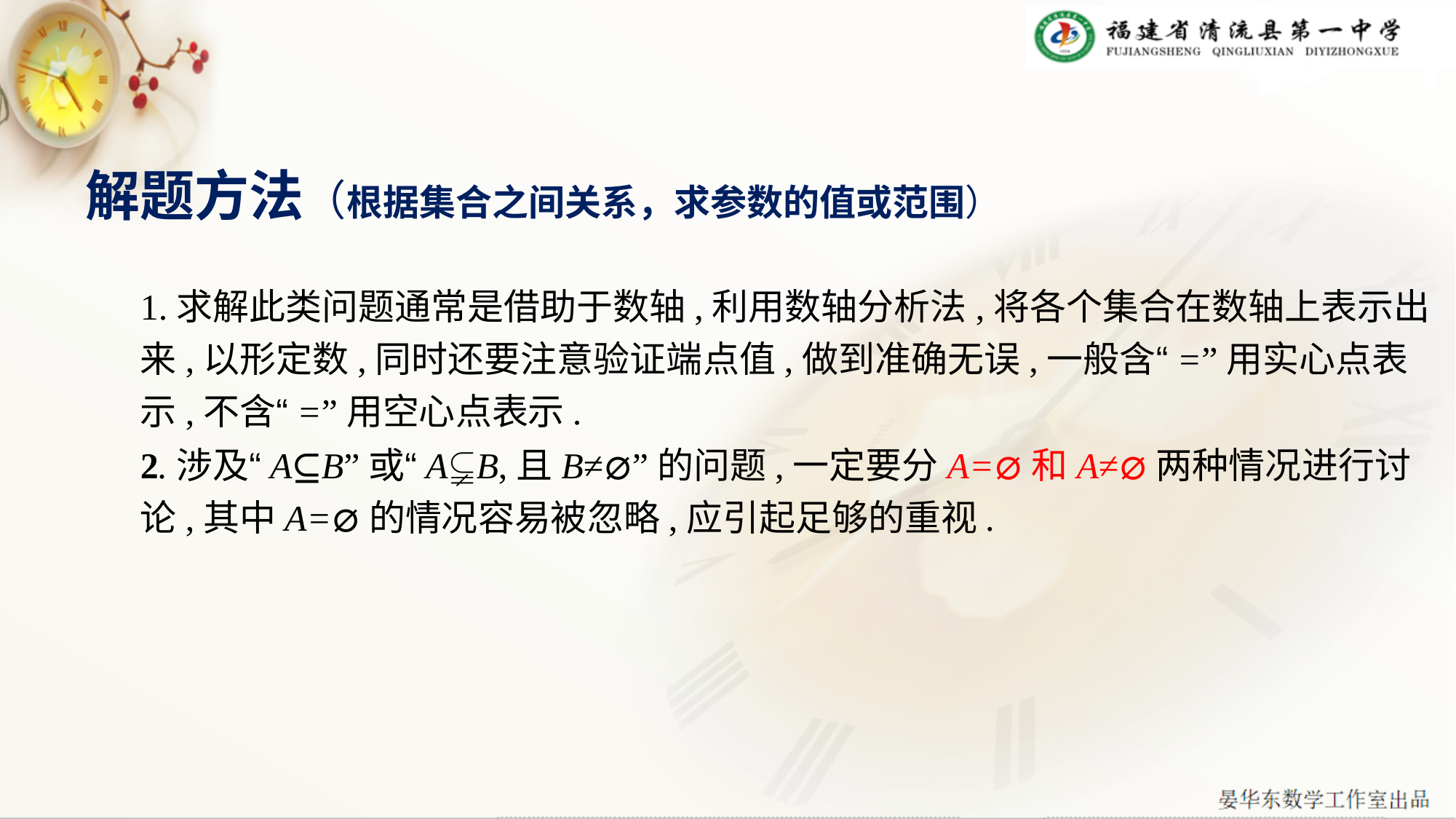

#
解题方法（根据集合之间关系，求参数的值或范围）

1.求解此类问题通常是借助于数轴,利用数轴分析法,将各个集合在数轴上表示出来,以形定数,同时还要注意验证端点值,做到准确无误,一般含“=”用实心点表示,不含“=”用空心点表示.
2.涉及“A⊆B”或“A⫋B,且B≠⌀”的问题,一定要分A=⌀和A≠⌀两种情况进行讨论,其中A=⌀的情况容易被忽略,应引起足够的重视.